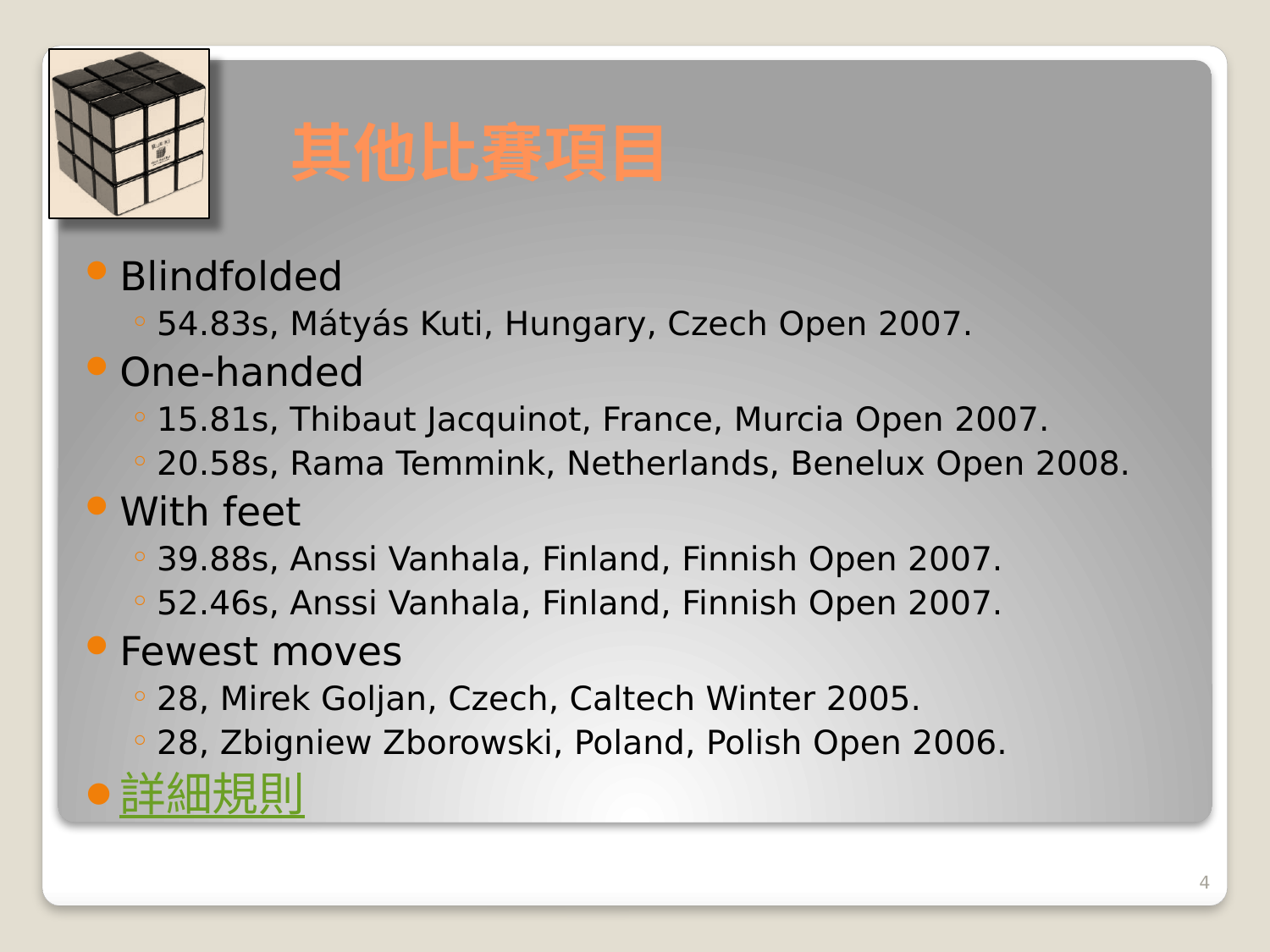

# 其他比賽項目
Blindfolded
54.83s, Mátyás Kuti, Hungary, Czech Open 2007.
One-handed
15.81s, Thibaut Jacquinot, France, Murcia Open 2007.
20.58s, Rama Temmink, Netherlands, Benelux Open 2008.
With feet
39.88s, Anssi Vanhala, Finland, Finnish Open 2007.
52.46s, Anssi Vanhala, Finland, Finnish Open 2007.
Fewest moves
28, Mirek Goljan, Czech, Caltech Winter 2005.
28, Zbigniew Zborowski, Poland, Polish Open 2006.
詳細規則
4